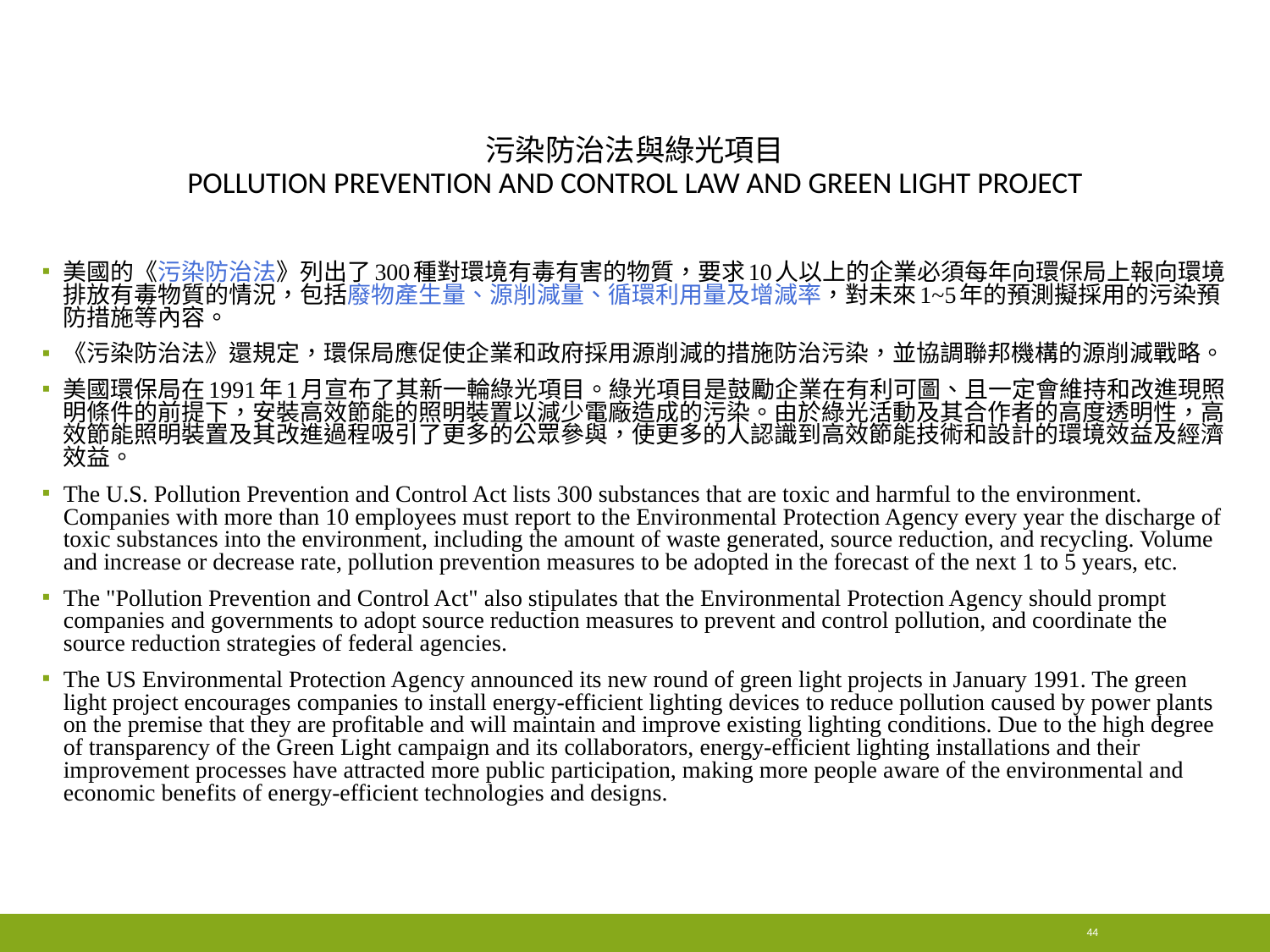

# 污染防治法與綠光項目 Pollution Prevention and Control Law and Green Light Project
美國的《污染防治法》列出了300種對環境有毒有害的物質，要求10人以上的企業必須每年向環保局上報向環境排放有毒物質的情況，包括廢物產生量、源削減量、循環利用量及增減率，對未來1~5年的預測擬採用的污染預防措施等內容。
《污染防治法》還規定，環保局應促使企業和政府採用源削減的措施防治污染，並協調聯邦機構的源削減戰略。
美國環保局在1991年1月宣布了其新一輪綠光項目。綠光項目是鼓勵企業在有利可圖、且一定會維持和改進現照明條件的前提下，安裝高效節能的照明裝置以減少電廠造成的污染。由於綠光活動及其合作者的高度透明性，高效節能照明裝置及其改進過程吸引了更多的公眾參與，使更多的人認識到高效節能技術和設計的環境效益及經濟效益。
The U.S. Pollution Prevention and Control Act lists 300 substances that are toxic and harmful to the environment. Companies with more than 10 employees must report to the Environmental Protection Agency every year the discharge of toxic substances into the environment, including the amount of waste generated, source reduction, and recycling. Volume and increase or decrease rate, pollution prevention measures to be adopted in the forecast of the next 1 to 5 years, etc.
The "Pollution Prevention and Control Act" also stipulates that the Environmental Protection Agency should prompt companies and governments to adopt source reduction measures to prevent and control pollution, and coordinate the source reduction strategies of federal agencies.
The US Environmental Protection Agency announced its new round of green light projects in January 1991. The green light project encourages companies to install energy-efficient lighting devices to reduce pollution caused by power plants on the premise that they are profitable and will maintain and improve existing lighting conditions. Due to the high degree of transparency of the Green Light campaign and its collaborators, energy-efficient lighting installations and their improvement processes have attracted more public participation, making more people aware of the environmental and economic benefits of energy-efficient technologies and designs.
44